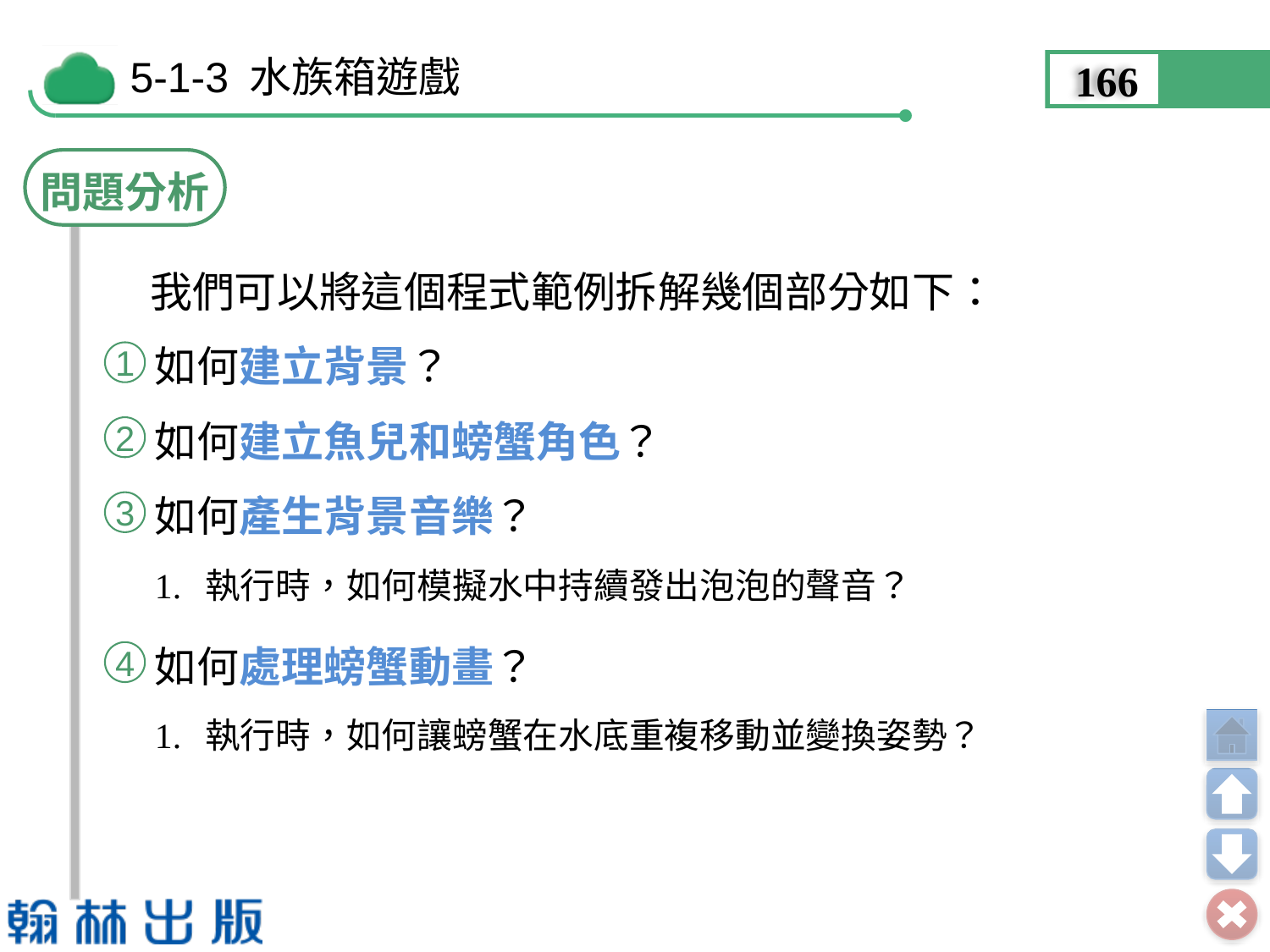

166
問題分析

我們可以將這個程式範例拆解幾個部分如下：
如何建立背景？
1
如何建立魚兒和螃蟹角色？
2
如何產生背景音樂？
3
1.	執行時，如何模擬水中持續發出泡泡的聲音？
如何處理螃蟹動畫？
4
1.	執行時，如何讓螃蟹在水底重複移動並變換姿勢？